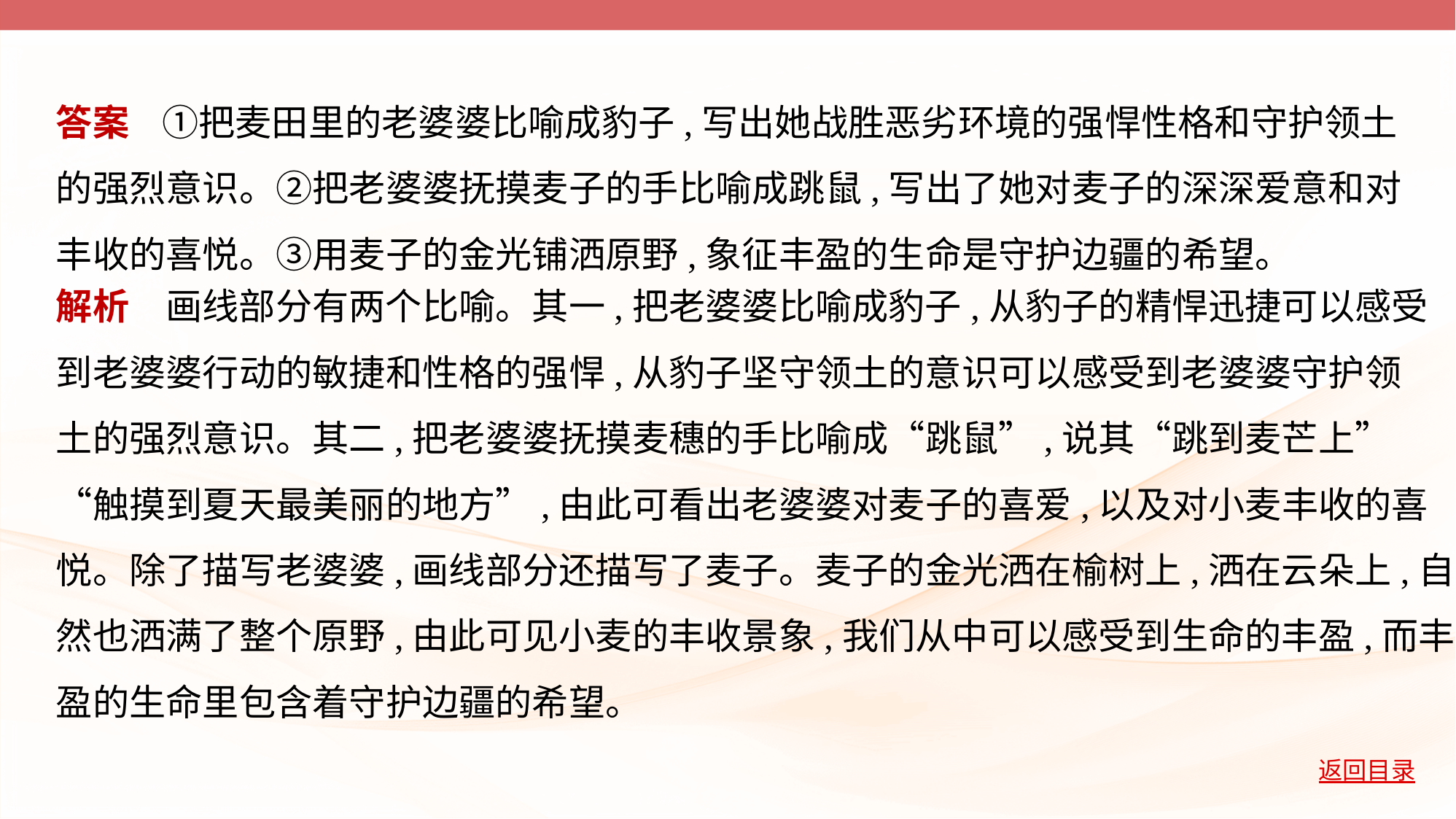

答案    ①把麦田里的老婆婆比喻成豹子,写出她战胜恶劣环境的强悍性格和守护领土
的强烈意识。②把老婆婆抚摸麦子的手比喻成跳鼠,写出了她对麦子的深深爱意和对
丰收的喜悦。③用麦子的金光铺洒原野,象征丰盈的生命是守护边疆的希望。

解析　画线部分有两个比喻。其一,把老婆婆比喻成豹子,从豹子的精悍迅捷可以感受
到老婆婆行动的敏捷和性格的强悍,从豹子坚守领土的意识可以感受到老婆婆守护领
土的强烈意识。其二,把老婆婆抚摸麦穗的手比喻成“跳鼠”,说其“跳到麦芒上”
“触摸到夏天最美丽的地方”,由此可看出老婆婆对麦子的喜爱,以及对小麦丰收的喜
悦。除了描写老婆婆,画线部分还描写了麦子。麦子的金光洒在榆树上,洒在云朵上,自
然也洒满了整个原野,由此可见小麦的丰收景象,我们从中可以感受到生命的丰盈,而丰
盈的生命里包含着守护边疆的希望。